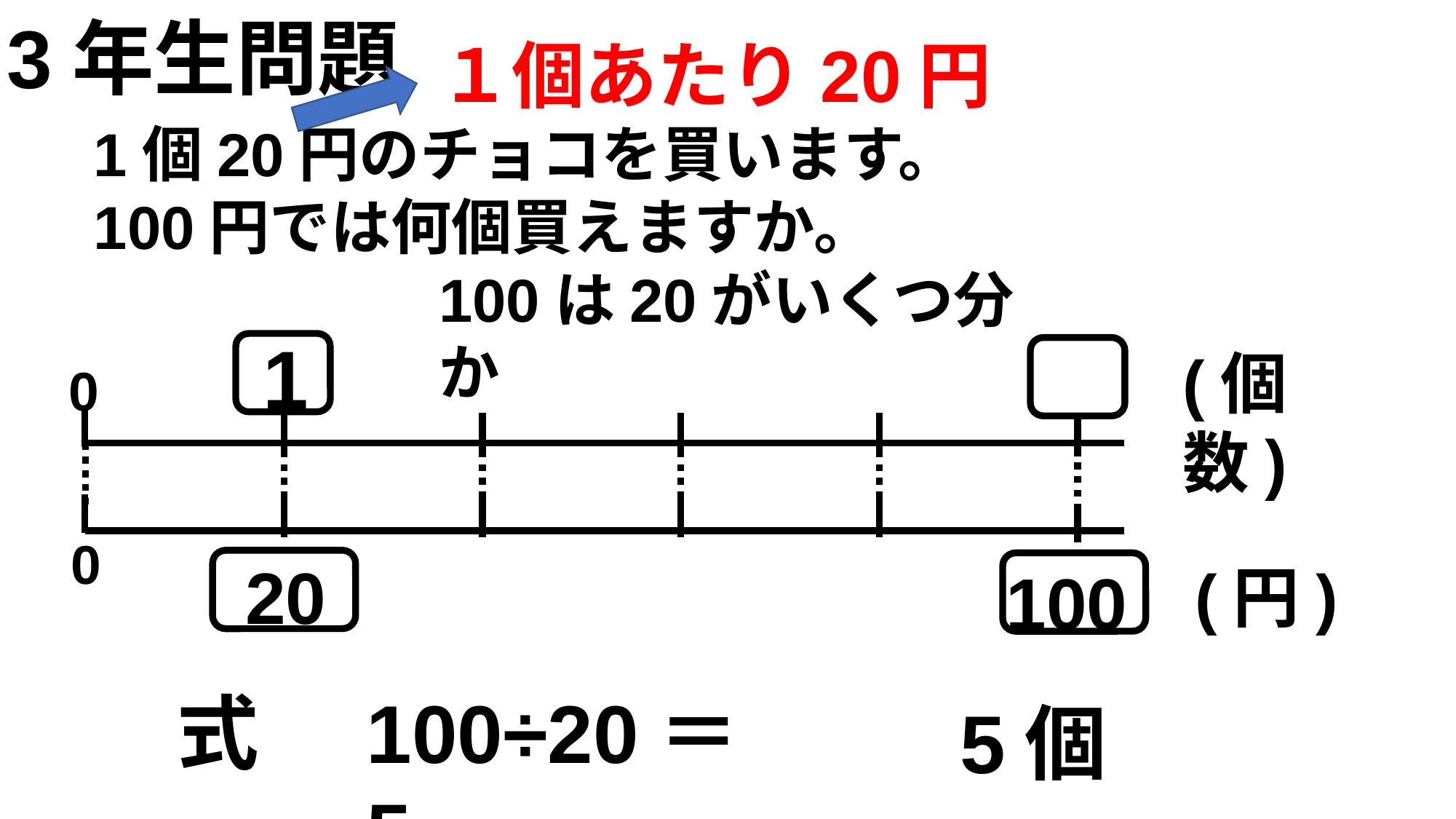

3年生問題
１個あたり20円

1個20円のチョコを買います。
100円では何個買えますか。
100は20がいくつ分か
1

(個数)

0
0
20
(円)

100

式
100÷20＝5
5個